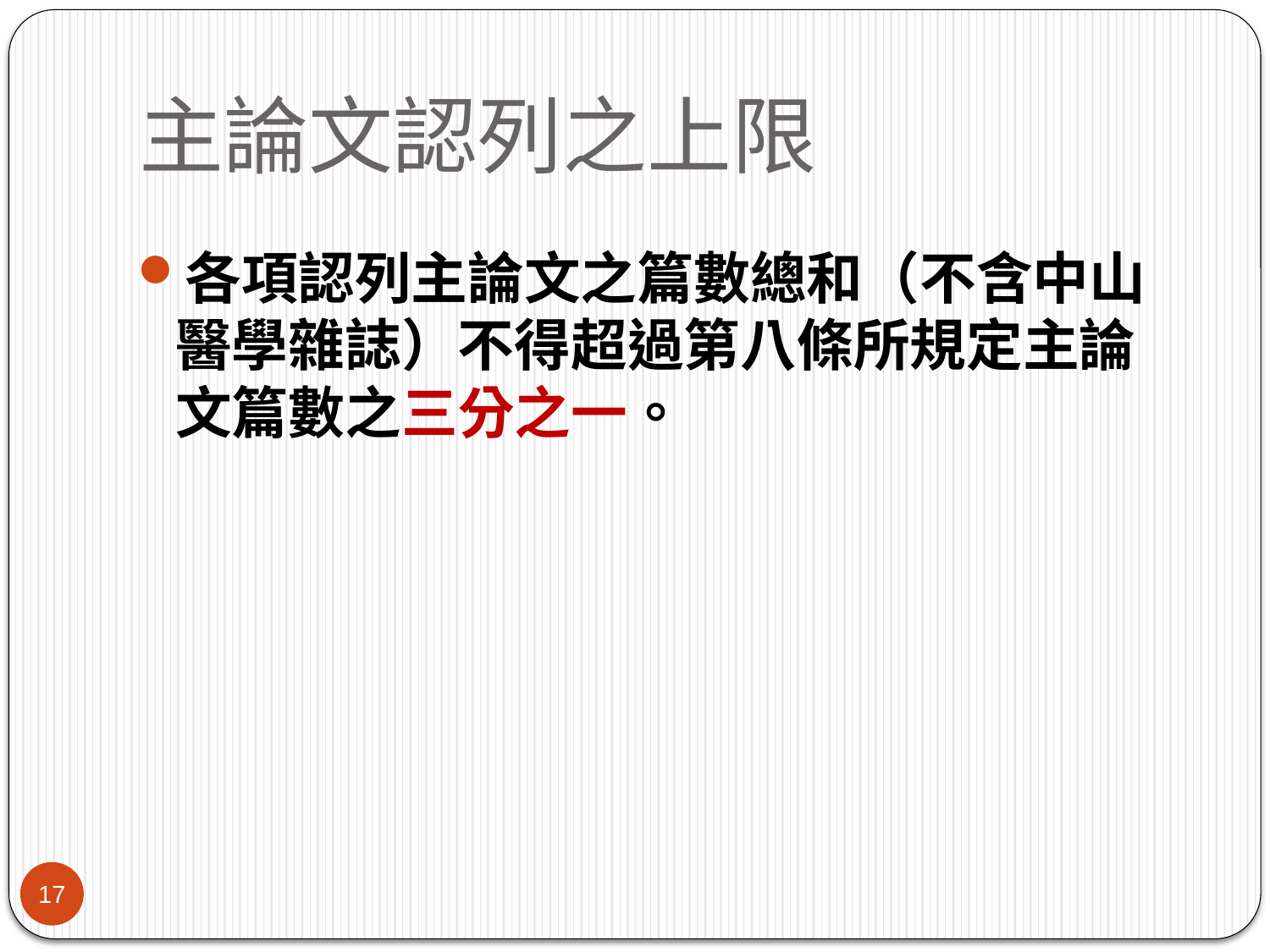

# 主論文認列之上限
各項認列主論文之篇數總和（不含中山醫學雜誌）不得超過第八條所規定主論文篇數之三分之一。
17